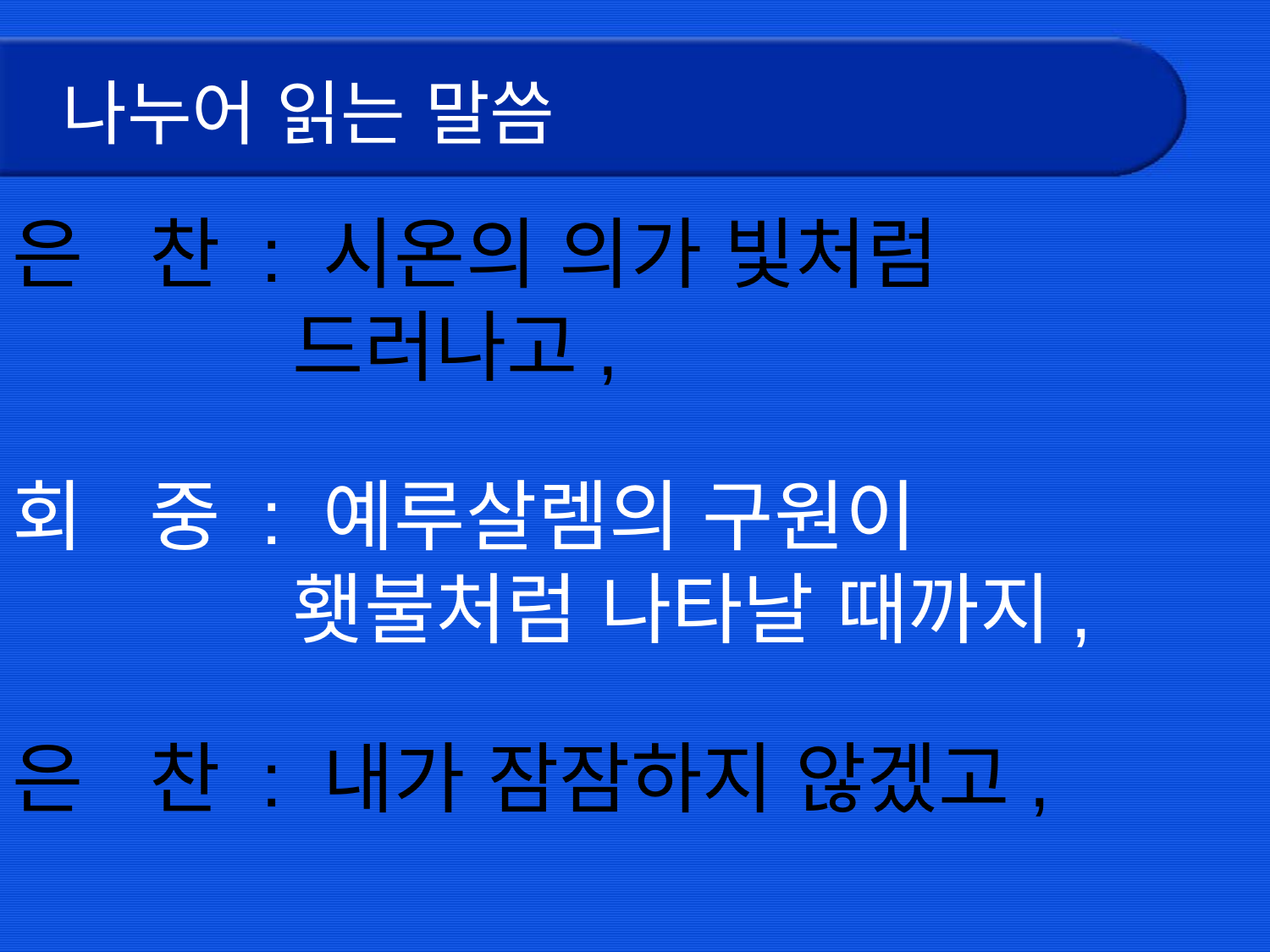

# 나누어 읽는 말씀
은   찬 : 시온의 의가 빛처럼
            드러나고,

회   중 : 예루살렘의 구원이
            횃불처럼 나타날 때까지,

은   찬 : 내가 잠잠하지 않겠고,